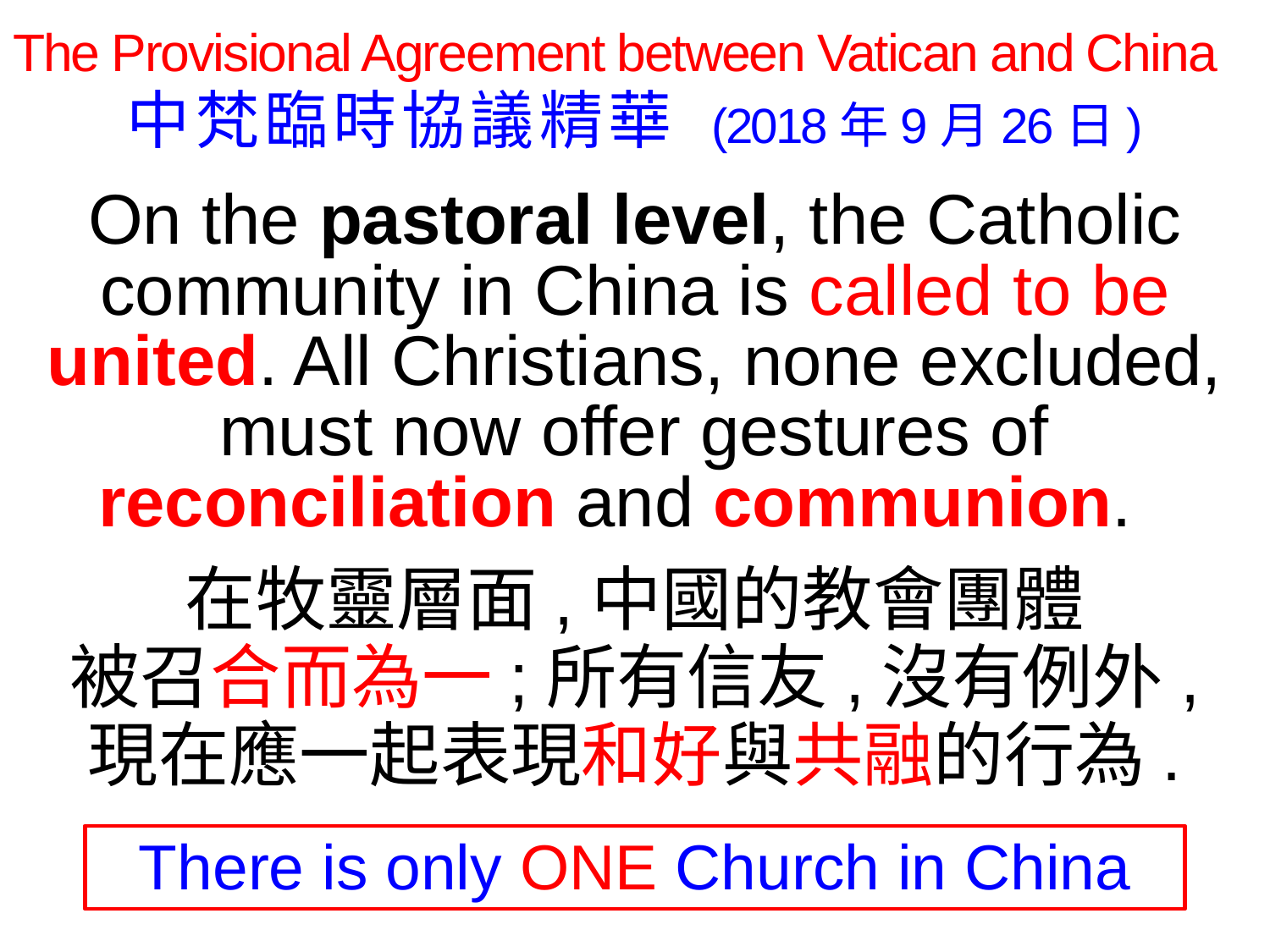

The Provisional Agreement between Vatican and China
中梵臨時協議精華 (2018年9月26日)
On the pastoral level, the Catholic community in China is called to be united. All Christians, none excluded, must now offer gestures of reconciliation and communion.
在牧靈層面,中國的教會團體
被召合而為一;所有信友,沒有例外,
現在應一起表現和好與共融的行為.
There is only ONE Church in China